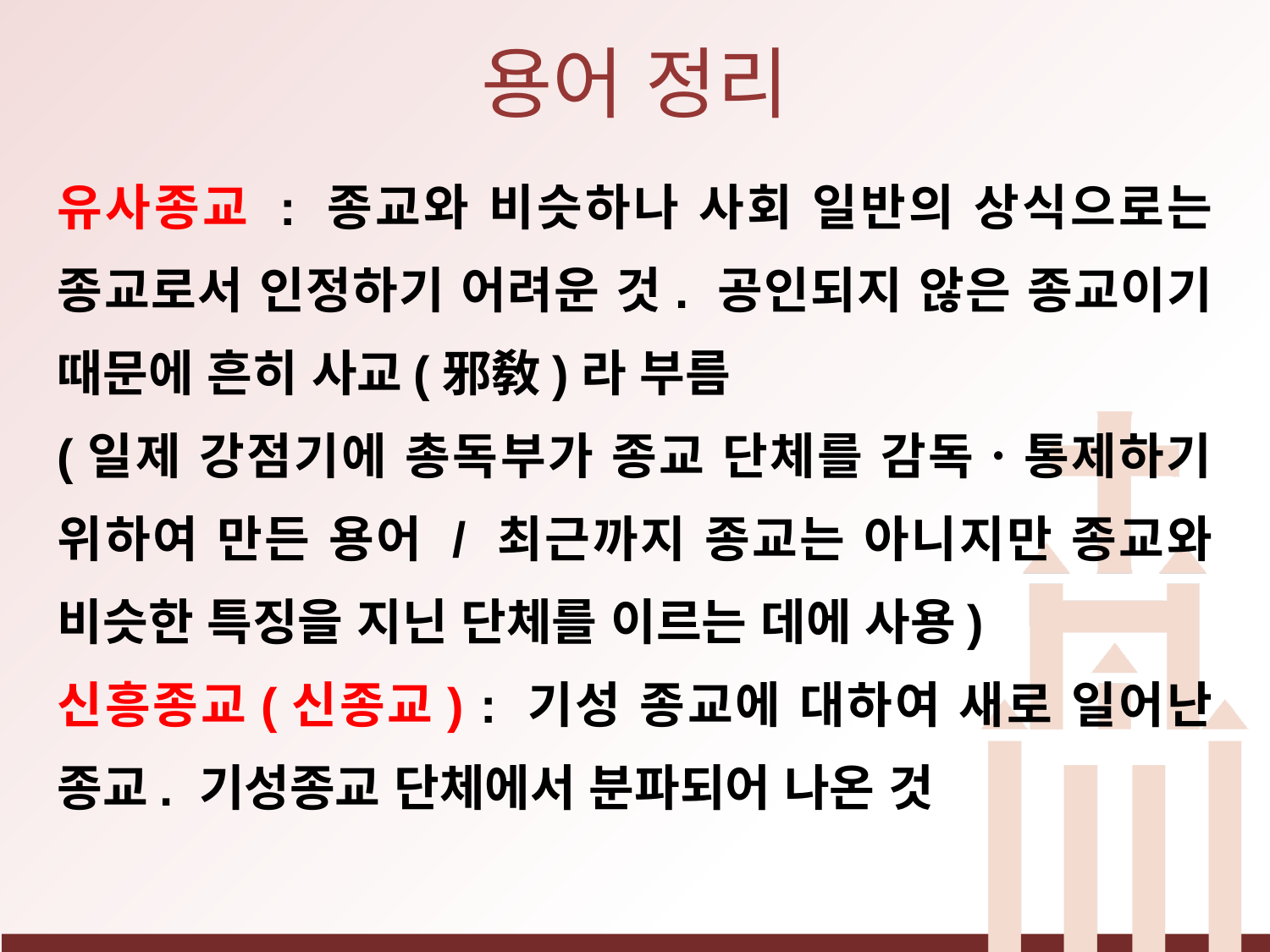

용어 정리
유사종교 : 종교와 비슷하나 사회 일반의 상식으로는 종교로서 인정하기 어려운 것. 공인되지 않은 종교이기 때문에 흔히 사교(邪敎)라 부름
(일제 강점기에 총독부가 종교 단체를 감독ㆍ통제하기 위하여 만든 용어 / 최근까지 종교는 아니지만 종교와 비슷한 특징을 지닌 단체를 이르는 데에 사용)
신흥종교(신종교) : 기성 종교에 대하여 새로 일어난 종교. 기성종교 단체에서 분파되어 나온 것